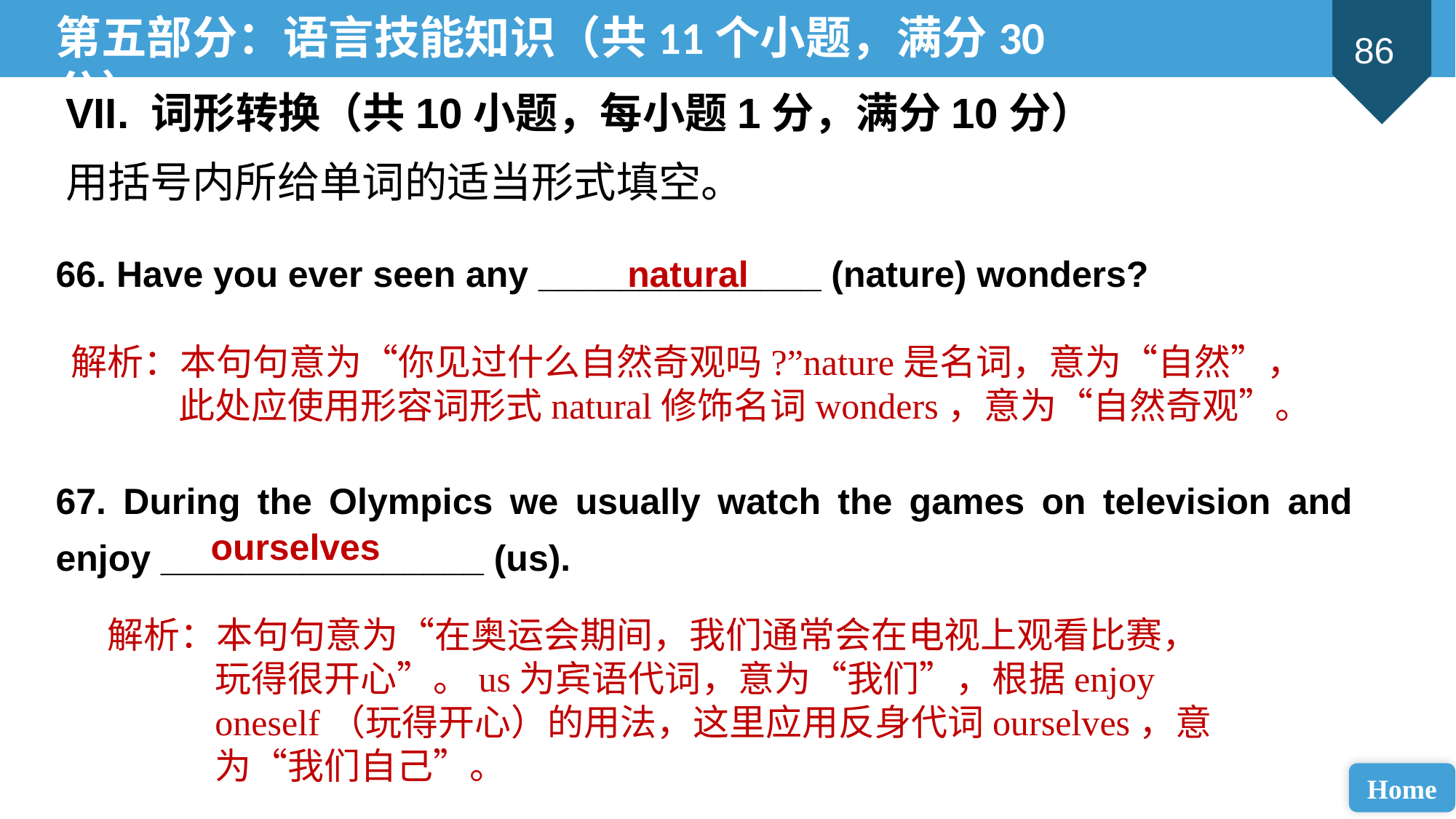

第五部分：语言技能知识（共11个小题，满分30分）
VII. 词形转换（共10小题，每小题1分，满分10分）
用括号内所给单词的适当形式填空。
66. Have you ever seen any ______________ (nature) wonders?

67. During the Olympics we usually watch the games on television and enjoy ________________ (us).
natural
解析：本句句意为“你见过什么自然奇观吗?”nature是名词，意为“自然”，此处应使用形容词形式natural修饰名词wonders，意为“自然奇观”。
ourselves
解析：本句句意为“在奥运会期间，我们通常会在电视上观看比赛，玩得很开心”。us为宾语代词，意为“我们”，根据enjoy oneself（玩得开心）的用法，这里应用反身代词ourselves，意为“我们自己”。